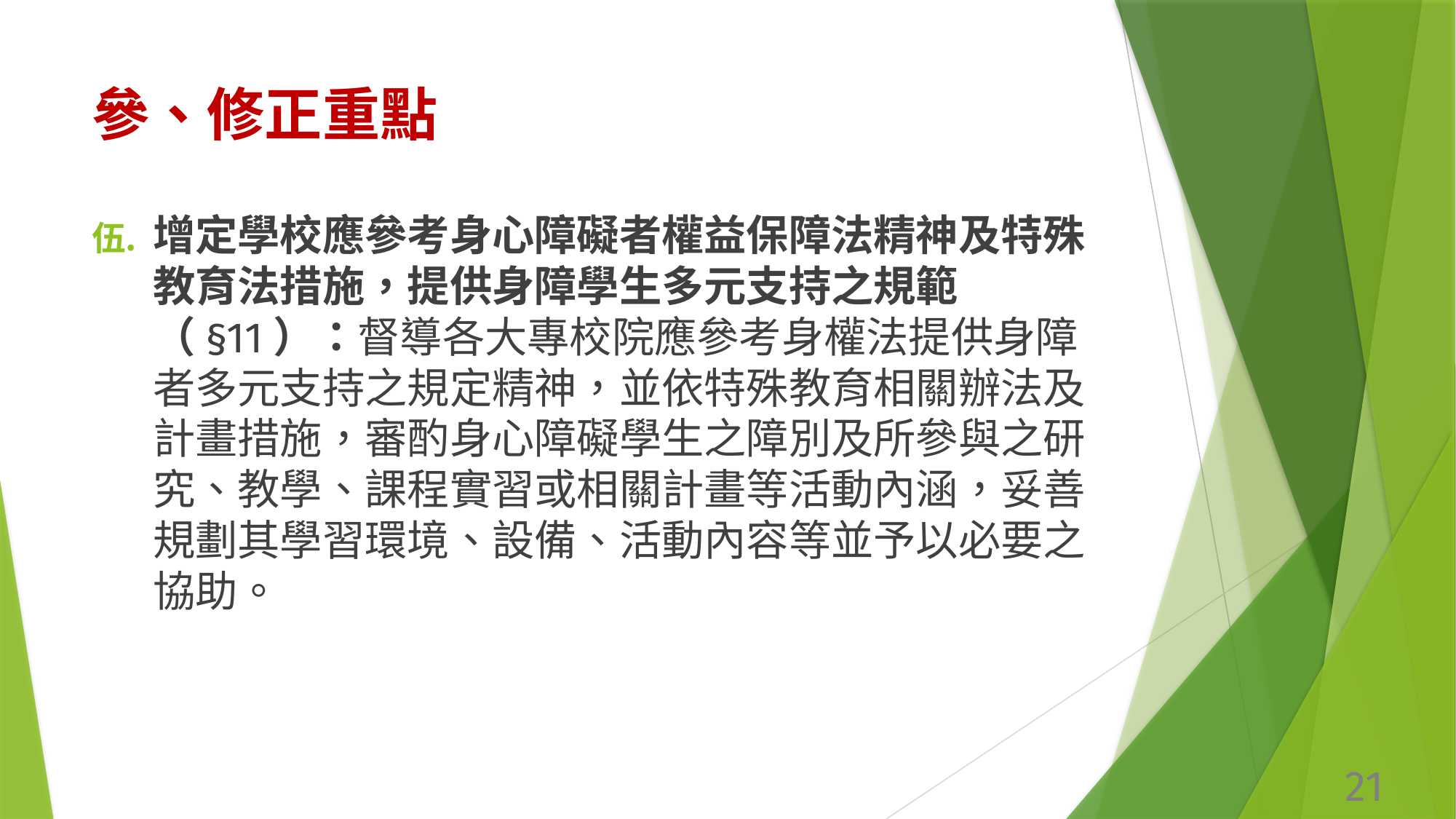

# 參、修正重點
增定學校應參考身心障礙者權益保障法精神及特殊教育法措施，提供身障學生多元支持之規範（§11）：督導各大專校院應參考身權法提供身障者多元支持之規定精神，並依特殊教育相關辦法及計畫措施，審酌身心障礙學生之障別及所參與之研究、教學、課程實習或相關計畫等活動內涵，妥善規劃其學習環境、設備、活動內容等並予以必要之協助。
21